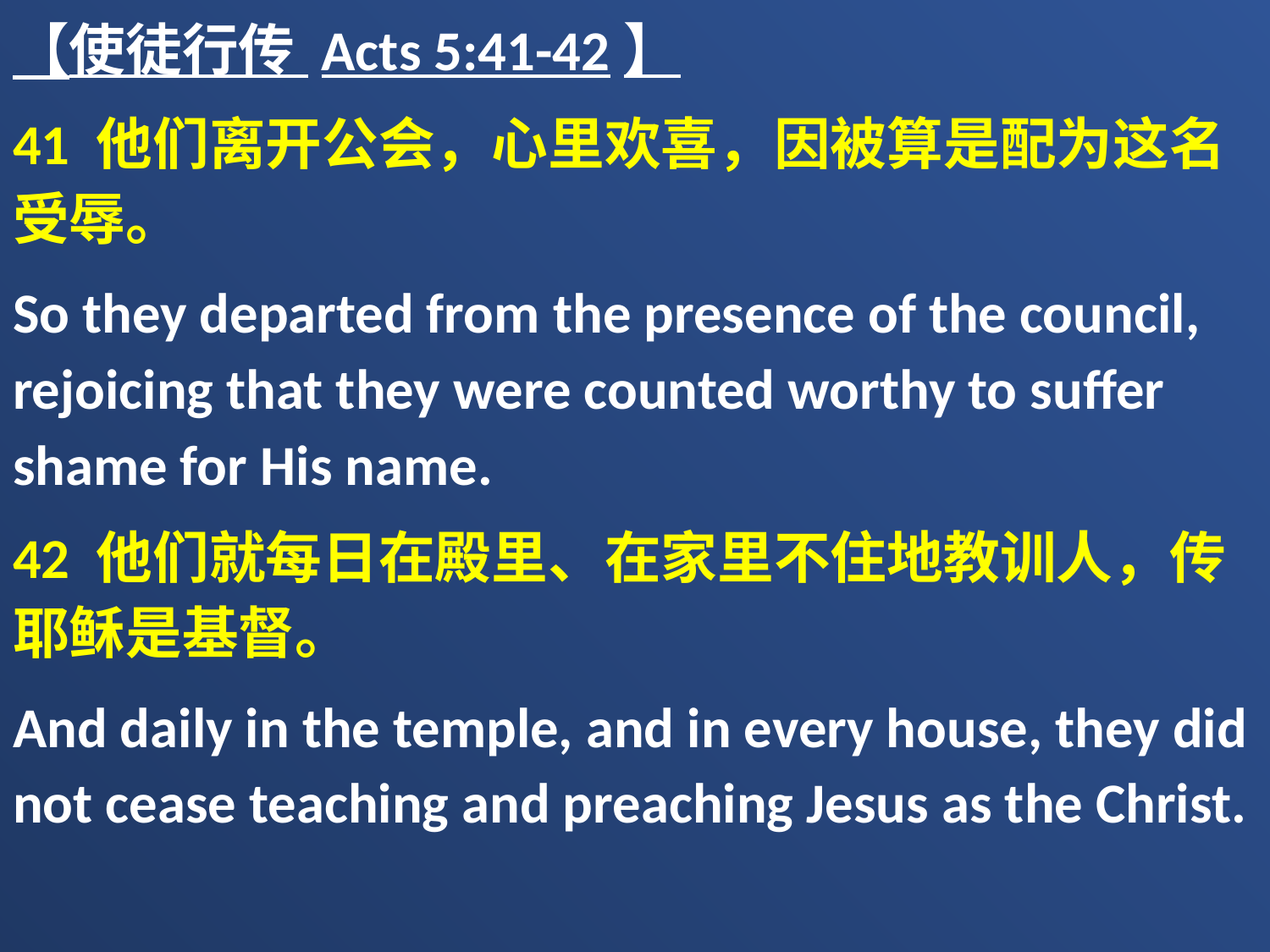

【使徒行传 Acts 5:41-42】
41 他们离开公会，心里欢喜，因被算是配为这名受辱。
So they departed from the presence of the council, rejoicing that they were counted worthy to suffer shame for His name.
42 他们就每日在殿里、在家里不住地教训人，传耶稣是基督。
And daily in the temple, and in every house, they did not cease teaching and preaching Jesus as the Christ.